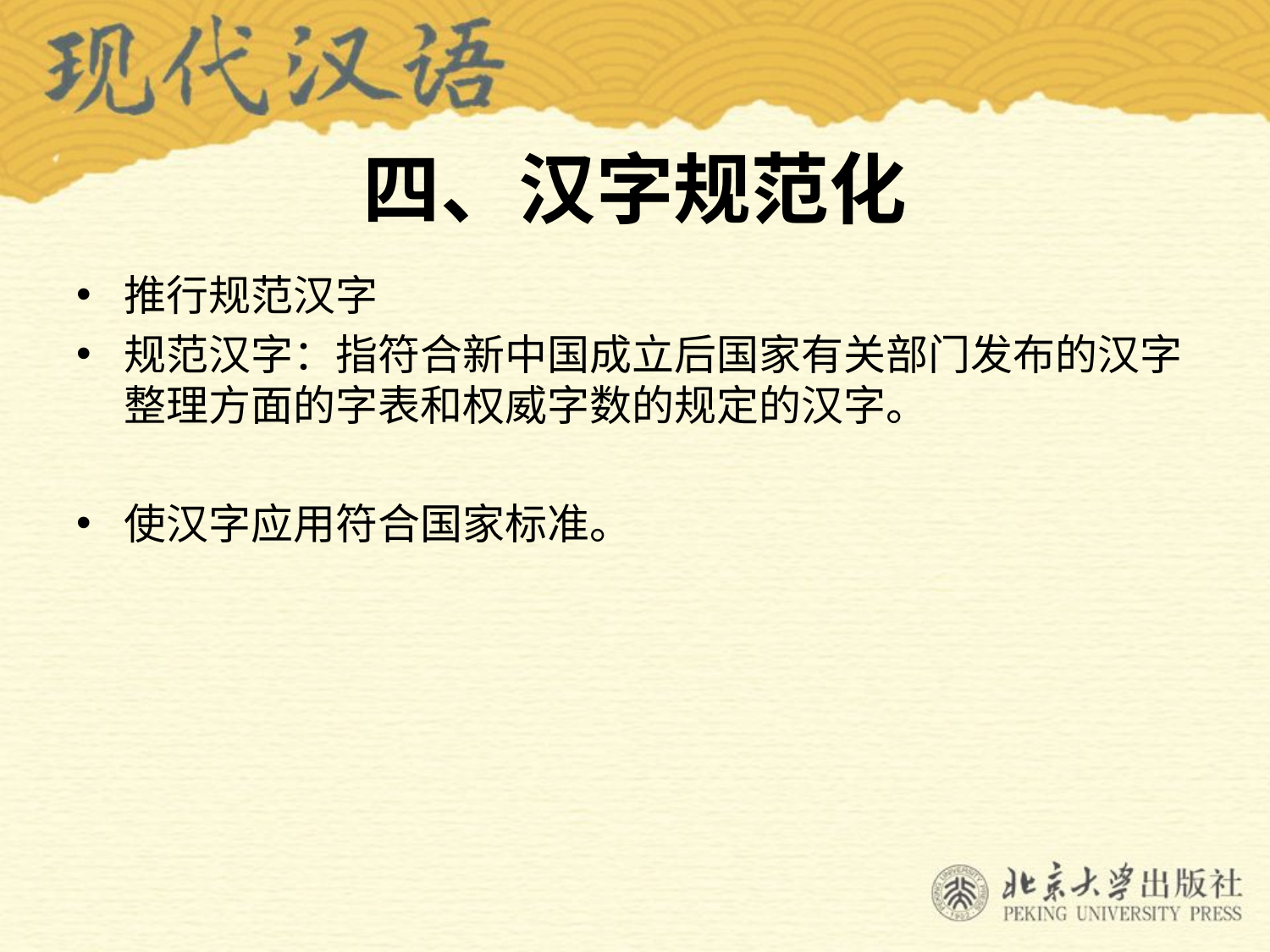

# 四、汉字规范化
推行规范汉字
规范汉字：指符合新中国成立后国家有关部门发布的汉字整理方面的字表和权威字数的规定的汉字。

使汉字应用符合国家标准。